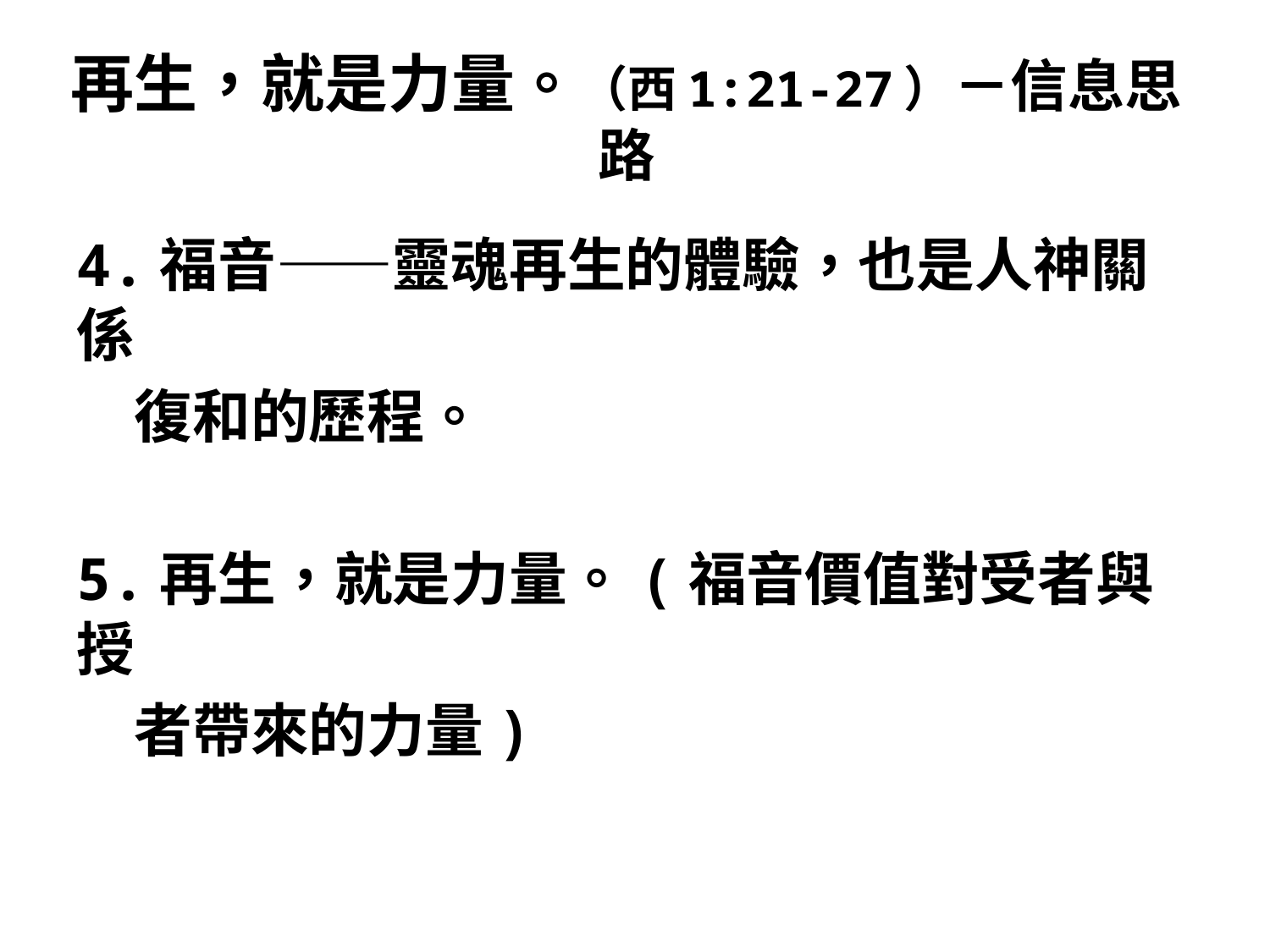

# 再生，就是力量。（西1:21-27）－信息思路
4.福音——靈魂再生的體驗，也是人神關係
　復和的歷程。

5.再生，就是力量。(福音價值對受者與授
　者帶來的力量)